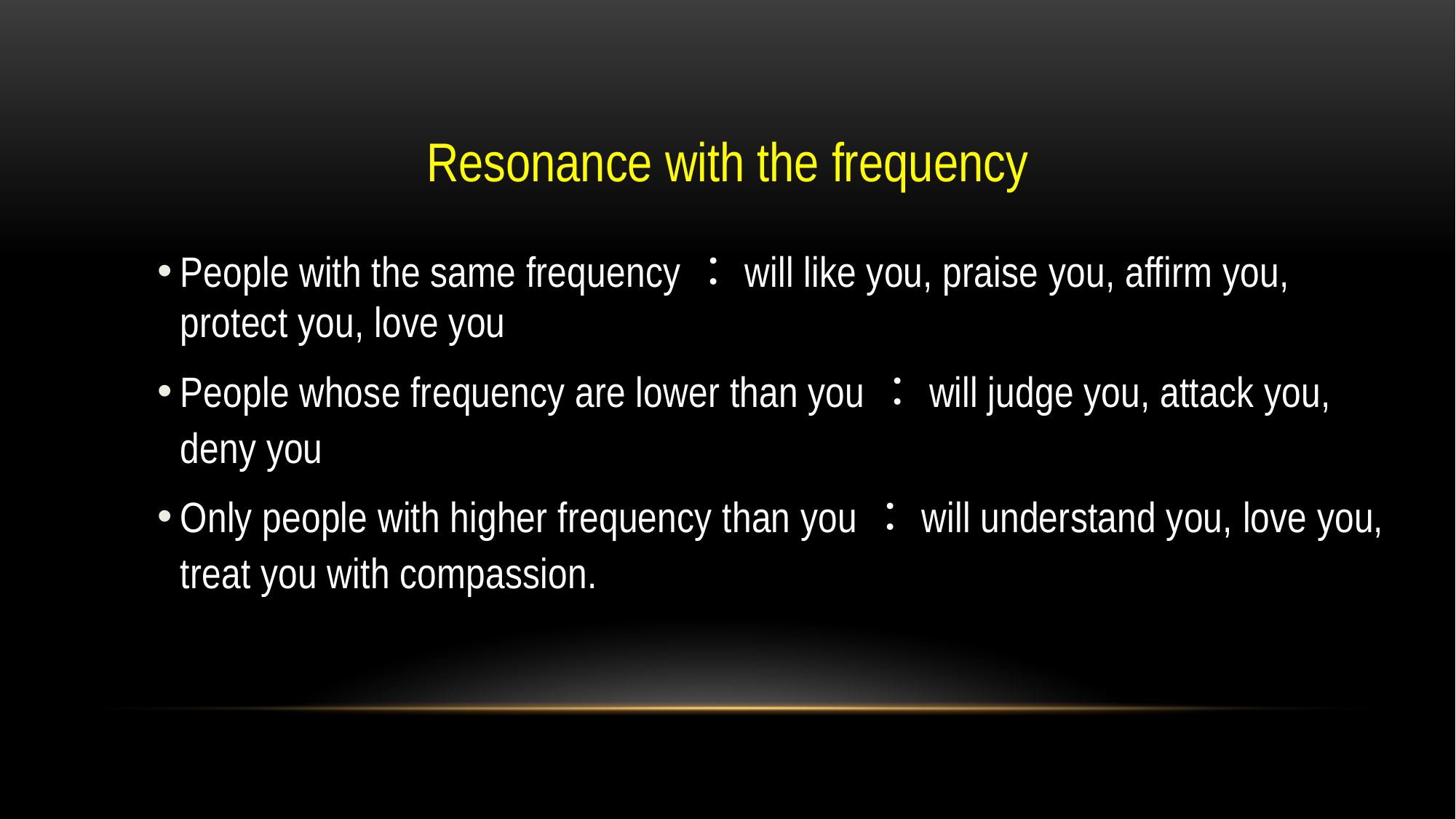

振頻比你低的：會評判你、攻擊你、否定你。

唯有振頻比你高的：會知你、懂你、愛惜你、慈悲對待你。
原文網址：https://kknews.cc/essay/qy6py2y.html
振頻比你低的：會評判你、攻擊你、否定你。

唯有振頻比你高的：會知你、懂你、愛惜你、慈悲對待你。
原文網址：https://kknews.cc/essay/qy6py2y.html
振頻比你低的：會評判你、攻擊你、否定你。

唯有振頻比你高的：會知你、懂你、愛惜你、慈悲對待你。
原文網址：https://kknews.cc/essay/qy6py2y.html
Resonance with the frequency
People with the same frequency：will like you, praise you, affirm you, protect you, love you
People whose frequency are lower than you：will judge you, attack you, deny you
Only people with higher frequency than you：will understand you, love you, treat you with compassion.